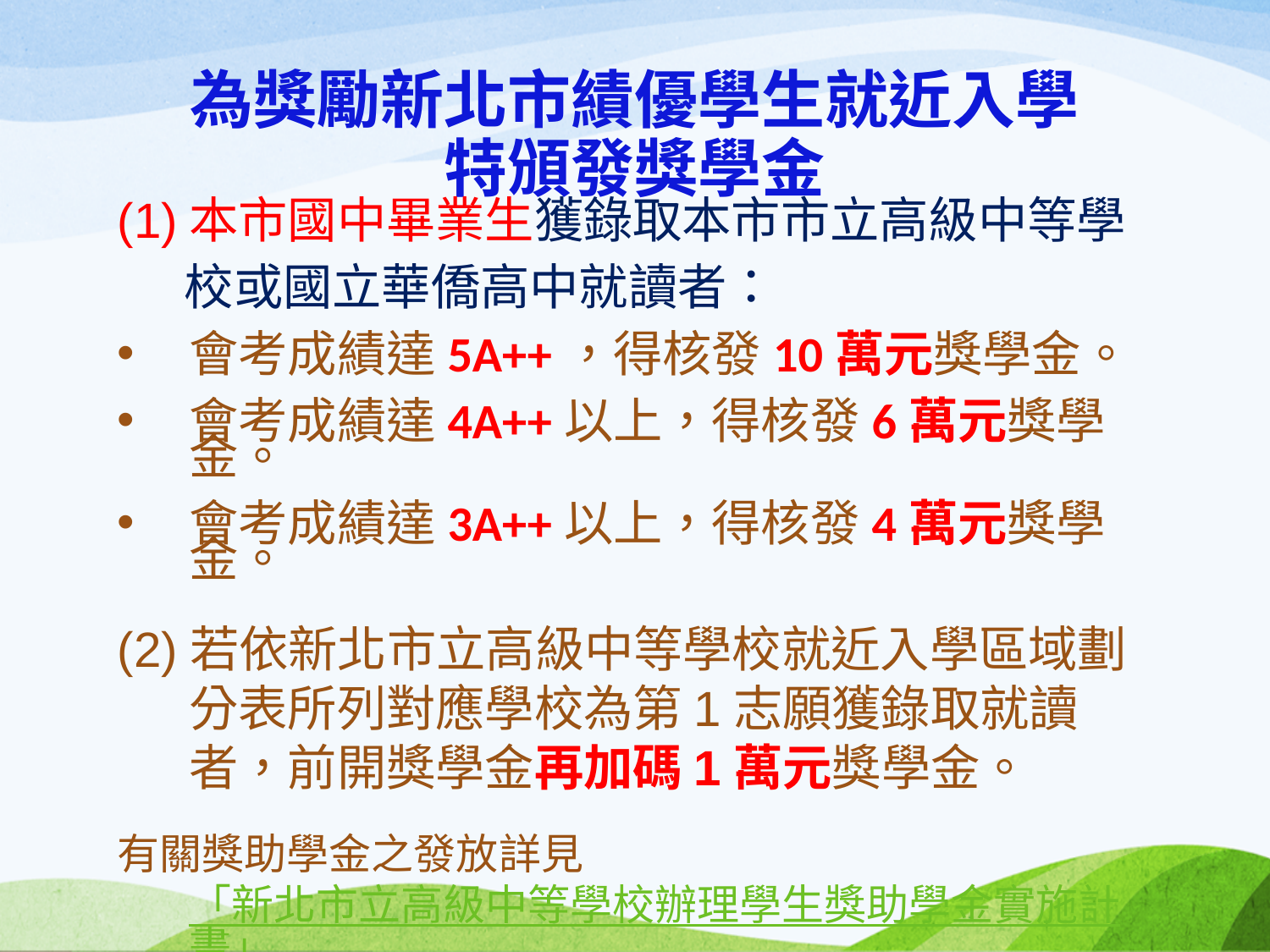

# 為獎勵新北市績優學生就近入學 特頒發獎學金
本市國中畢業生獲錄取本市市立高級中等學
     校或國立華僑高中就讀者：
會考成績達5A++，得核發10萬元獎學金。
會考成績達4A++以上，得核發6萬元獎學金。
會考成績達3A++以上，得核發4萬元獎學金。
(2)若依新北市立高級中等學校就近入學區域劃分表所列對應學校為第1志願獲錄取就讀者，前開獎學金再加碼1萬元獎學金。
有關獎助學金之發放詳見「新北市立高級中等學校辦理學生獎助學金實施計畫」